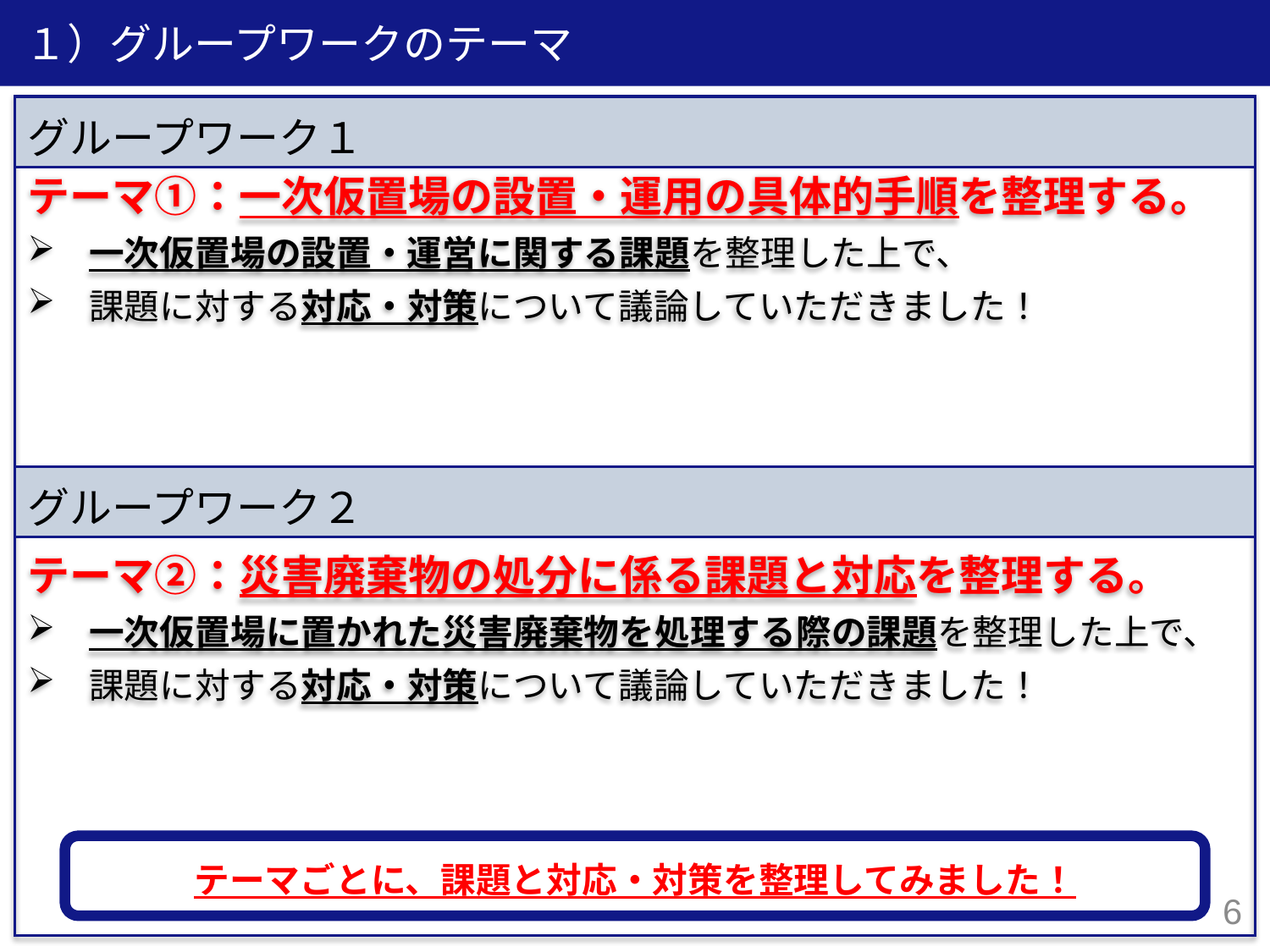

１）グループワークのテーマ

テーマ①：一次仮置場の設置・運用の具体的手順を整理する。
一次仮置場の設置・運営に関する課題を整理した上で、
課題に対する対応・対策について議論していただきました！

テーマ②：災害廃棄物の処分に係る課題と対応を整理する。
一次仮置場に置かれた災害廃棄物を処理する際の課題を整理した上で、
課題に対する対応・対策について議論していただきました！

グループワーク１
グループワーク２
テーマごとに、課題と対応・対策を整理してみました！
6